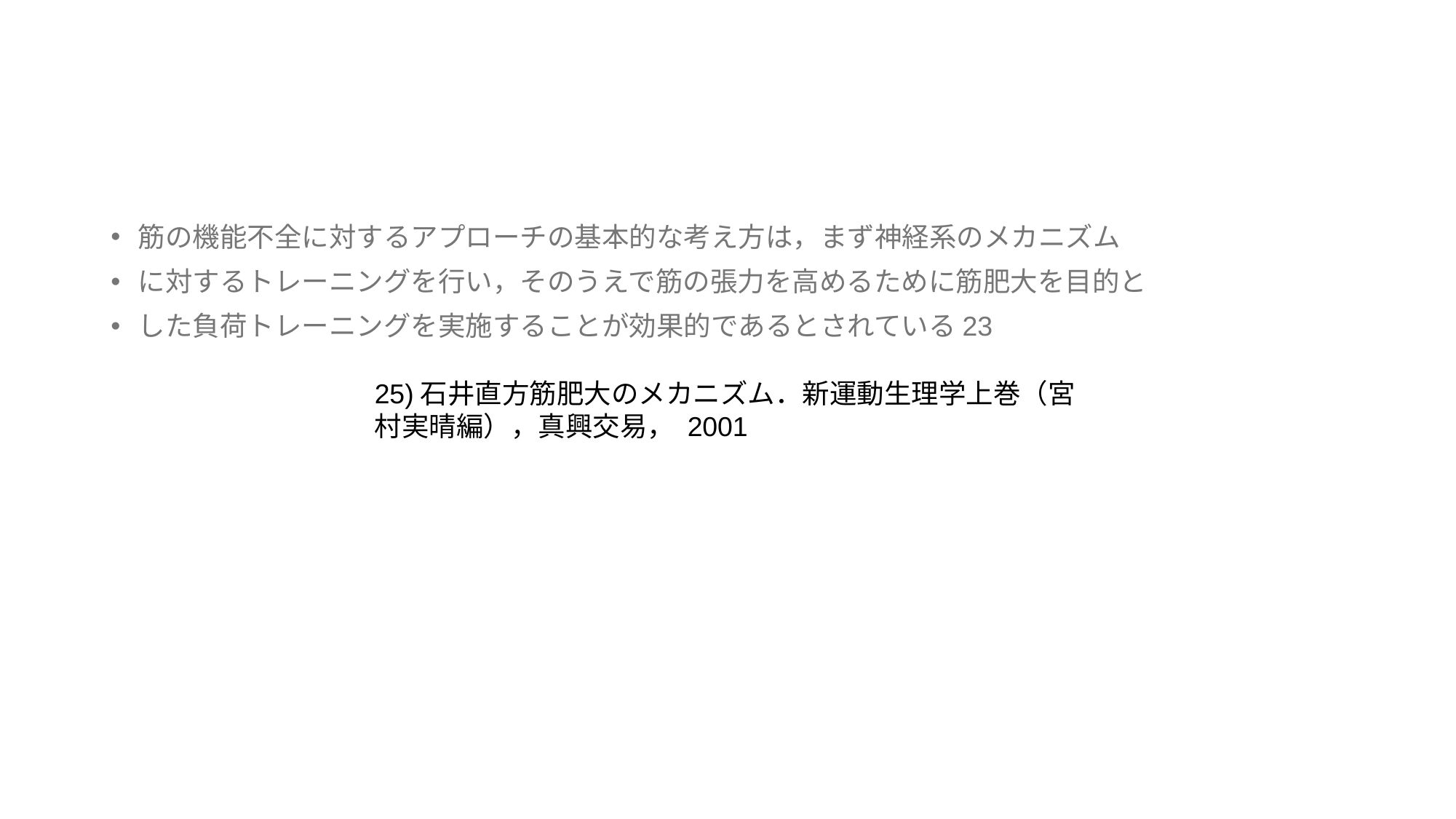

#
筋の機能不全に対するアプローチの基本的な考え方は，まず神経系のメカニズム
に対するトレーニングを行い，そのうえで筋の張力を高めるために筋肥大を目的と
した負荷トレーニングを実施することが効果的であるとされている23
25)石井直方筋肥大のメカニズム．新運動生理学上巻（宮村実晴編），真興交易， 2001